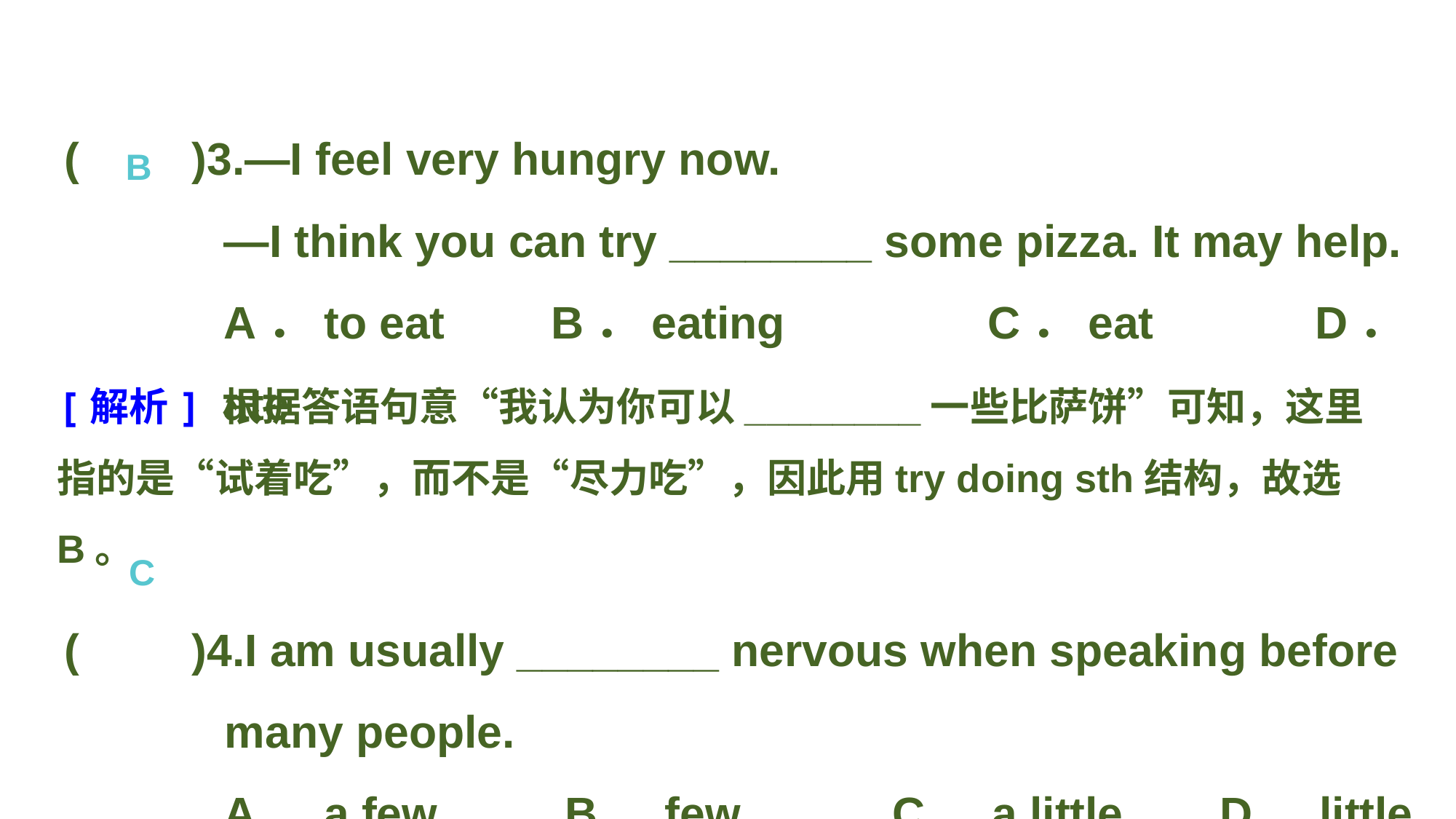

(　　)3.—I feel very hungry now.
—I think you can try ________ some pizza. It may help.
A．to eat  	B．eating  		C．eat  		D．ate

(　　)4.I am usually ________ nervous when speaking before many people.
A．a few  	 B．few		 C．a little  	 D．little
B
[解析] 根据答语句意“我认为你可以________一些比萨饼”可知，这里指的是“试着吃”，而不是“尽力吃”，因此用try doing sth结构，故选B。
C